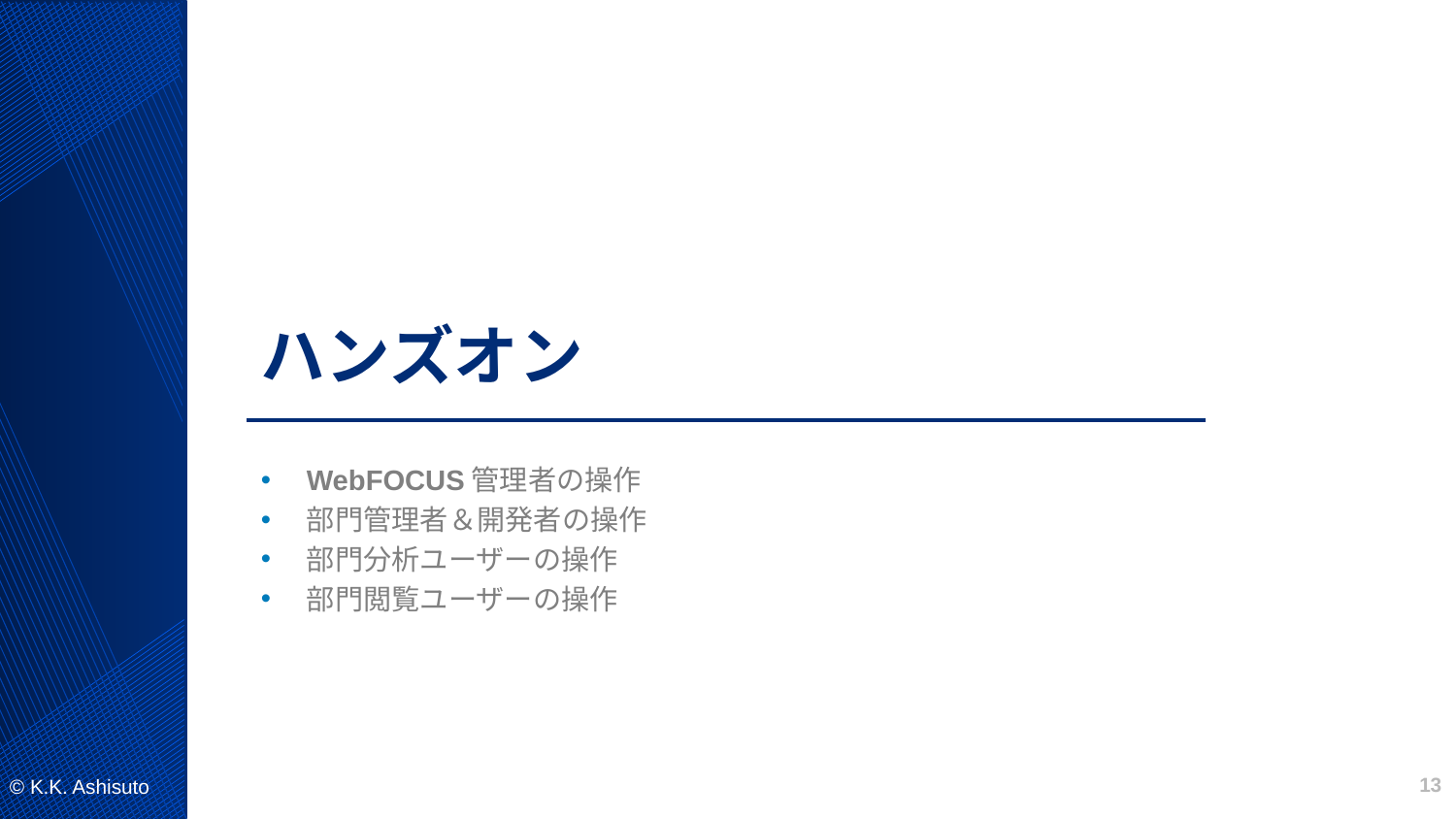

# ハンズオン
WebFOCUS管理者の操作
部門管理者＆開発者の操作
部門分析ユーザーの操作
部門閲覧ユーザーの操作

13
© K.K. Ashisuto